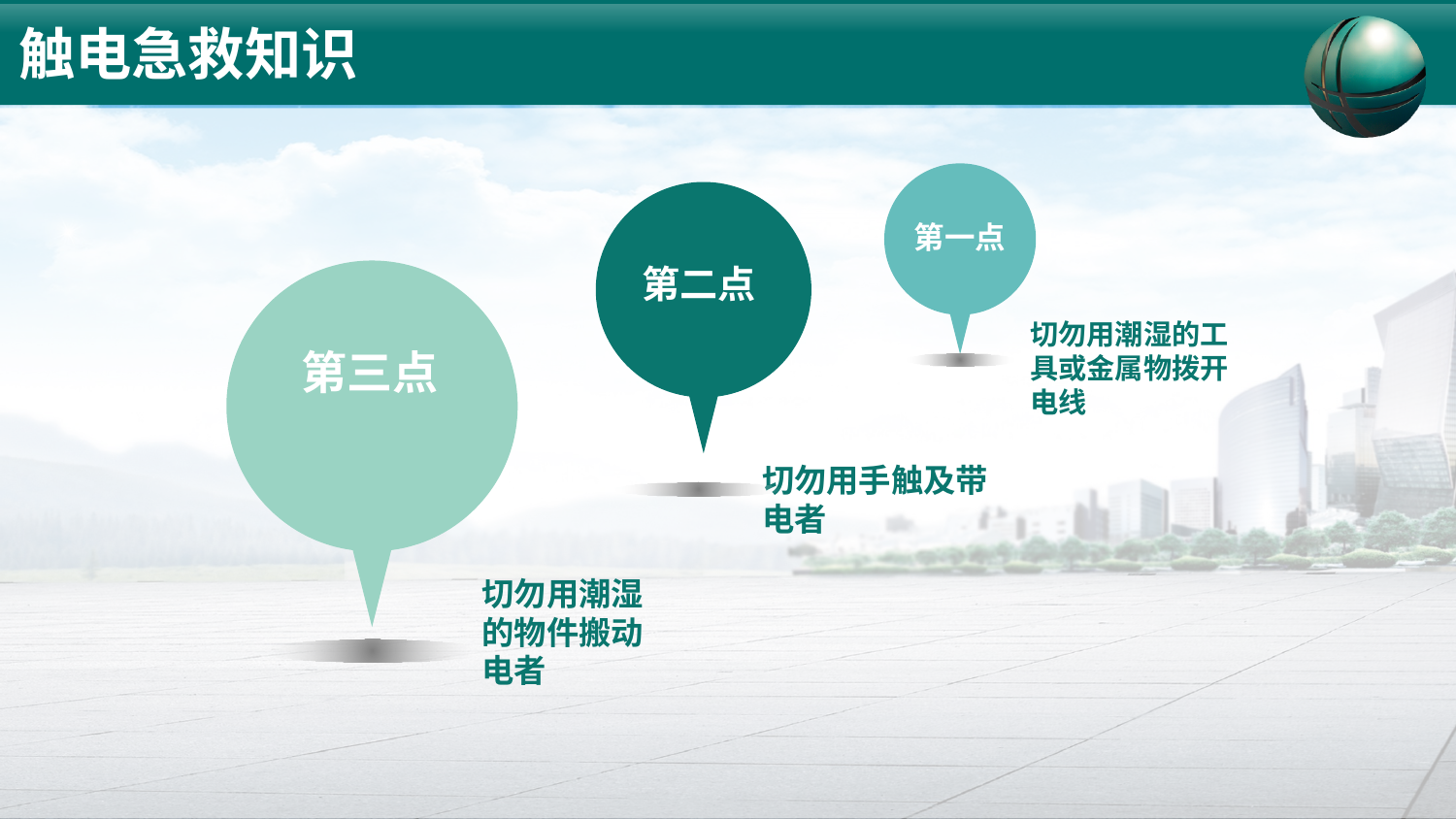

触电急救知识

第一点

第二点

第三点

切勿用潮湿的工具或金属物拨开电线
切勿用手触及带电者
切勿用潮湿的物件搬动电者